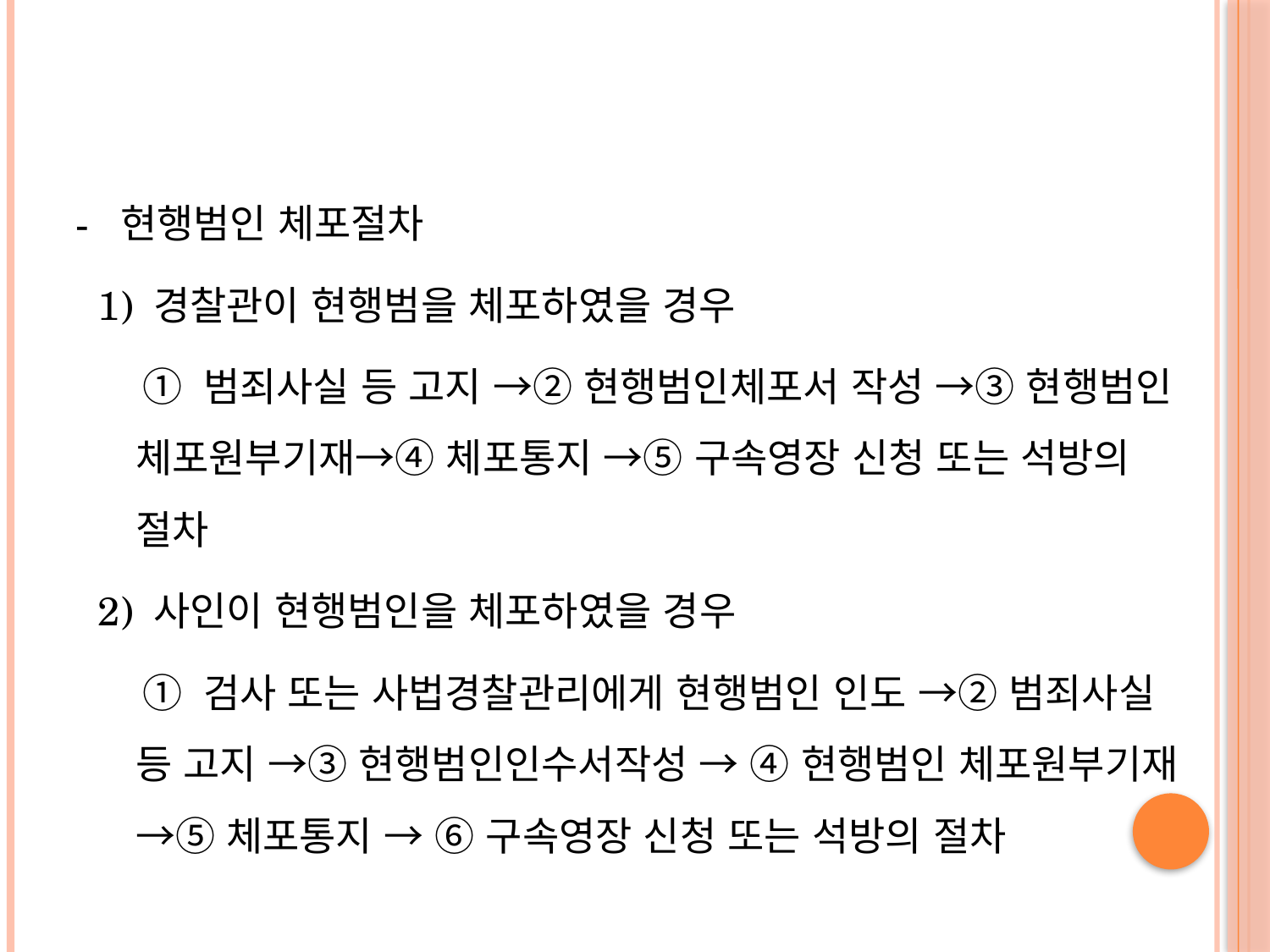

#
-  현행범인 체포절차
  1) 경찰관이 현행범을 체포하였을 경우
      ① 범죄사실 등 고지 →② 현행범인체포서 작성 →③ 현행범인 체포원부기재→④ 체포통지 →⑤ 구속영장 신청 또는 석방의 절차
  2) 사인이 현행범인을 체포하였을 경우
      ① 검사 또는 사법경찰관리에게 현행범인 인도 →② 범죄사실 등 고지 →③ 현행범인인수서작성 → ④ 현행범인 체포원부기재 →⑤ 체포통지 → ⑥ 구속영장 신청 또는 석방의 절차